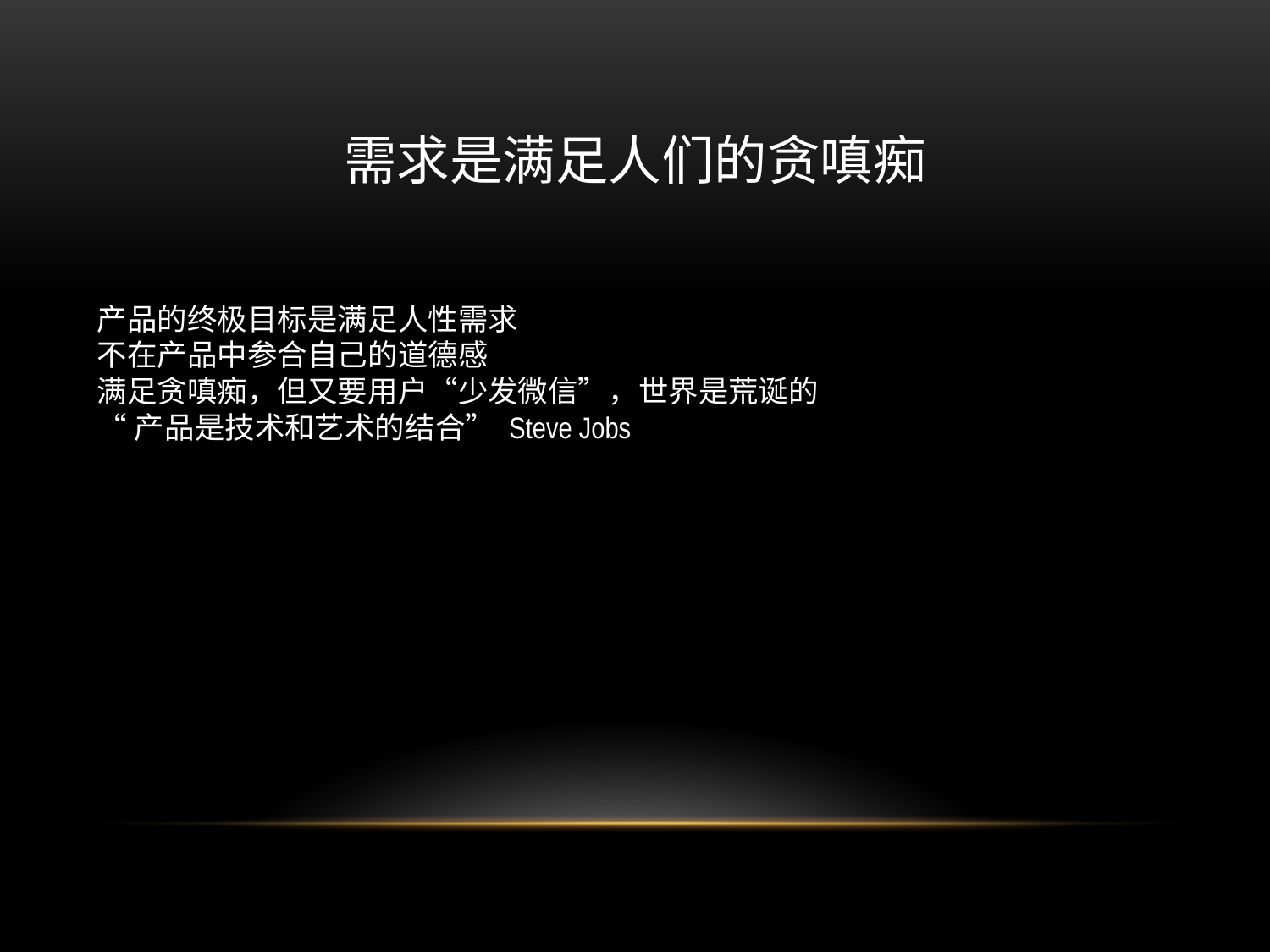

# 需求是满足人们的贪嗔痴

产品的终极目标是满足人性需求
不在产品中参合自己的道德感
满足贪嗔痴，但又要用户“少发微信”，世界是荒诞的
“产品是技术和艺术的结合” Steve Jobs